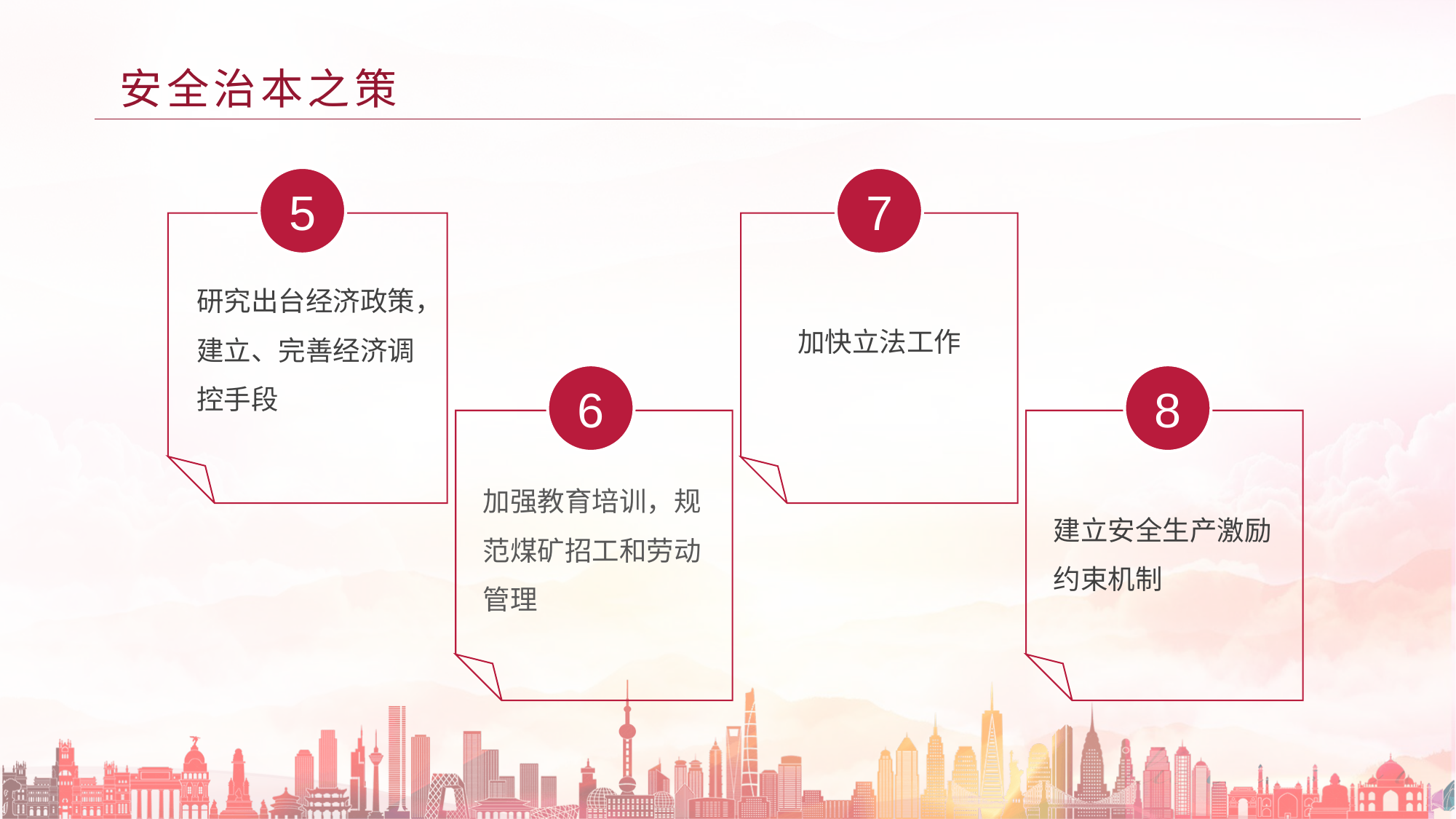

安全治本之策
5

研究出台经济政策，建立、完善经济调控手段
7

加快立法工作
6

加强教育培训，规范煤矿招工和劳动管理
8

建立安全生产激励约束机制